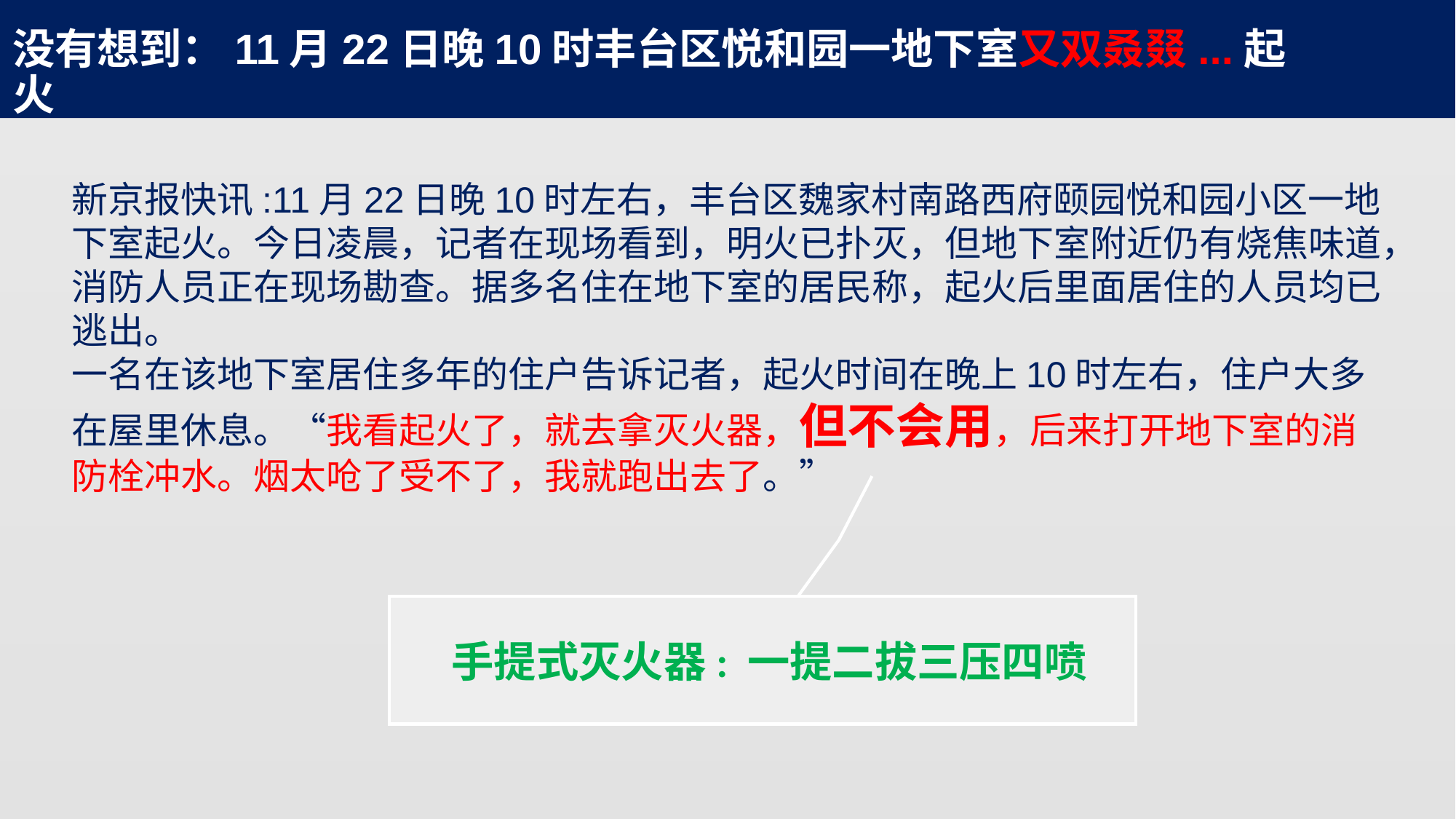

# 没有想到：11月22日晚10时丰台区悦和园一地下室又双叒叕...起火
新京报快讯:11月22日晚10时左右，丰台区魏家村南路西府颐园悦和园小区一地下室起火。今日凌晨，记者在现场看到，明火已扑灭，但地下室附近仍有烧焦味道，消防人员正在现场勘查。据多名住在地下室的居民称，起火后里面居住的人员均已逃出。
一名在该地下室居住多年的住户告诉记者，起火时间在晚上10时左右，住户大多在屋里休息。“我看起火了，就去拿灭火器，但不会用，后来打开地下室的消防栓冲水。烟太呛了受不了，我就跑出去了。”
 手提式灭火器: 一提二拔三压四喷